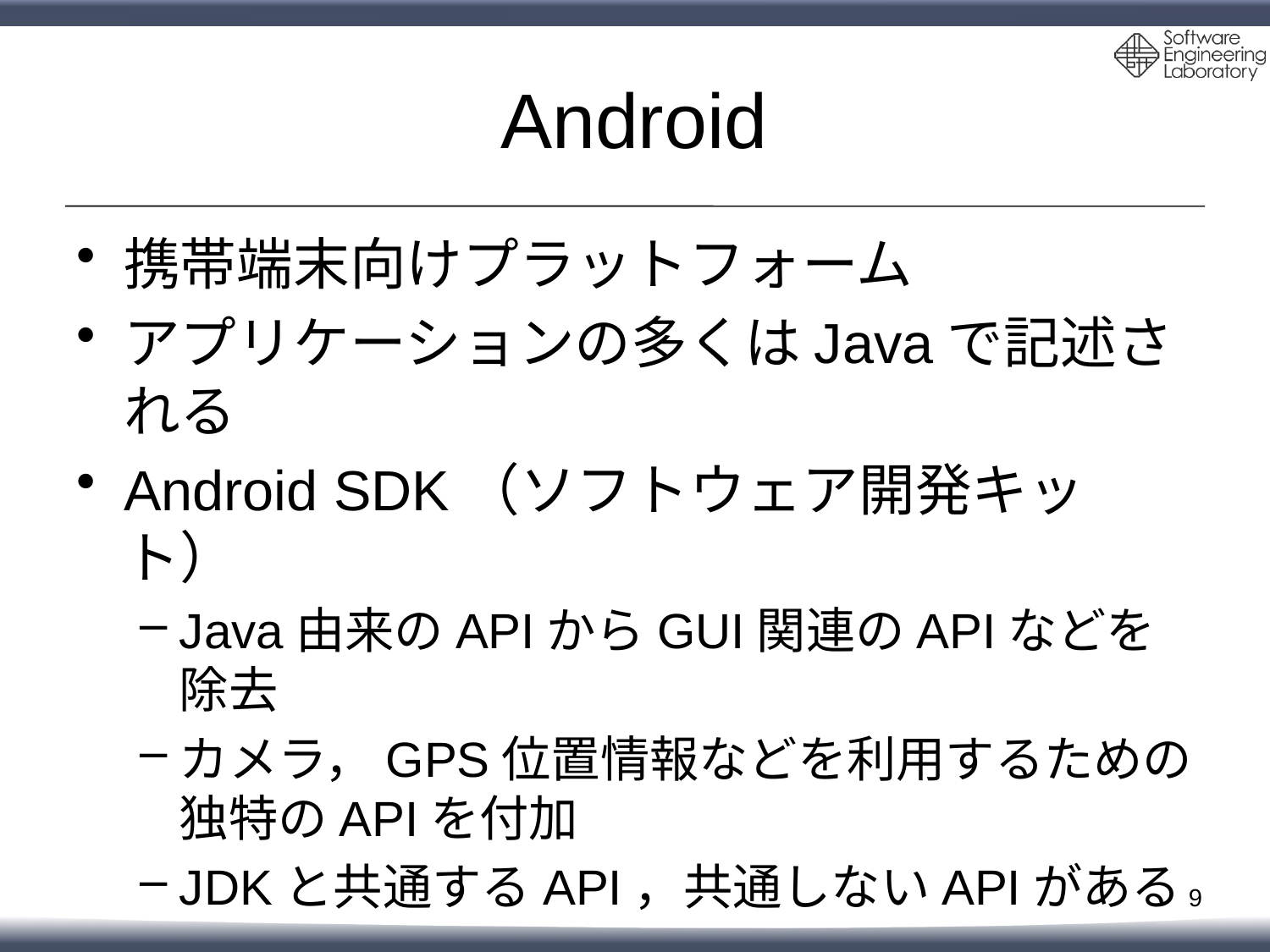

# Android
携帯端末向けプラットフォーム
アプリケーションの多くはJavaで記述される
Android SDK（ソフトウェア開発キット）
Java由来のAPIからGUI関連のAPIなどを除去
カメラ，GPS位置情報などを利用するための独特のAPIを付加
JDKと共通するAPI，共通しないAPIがある
9